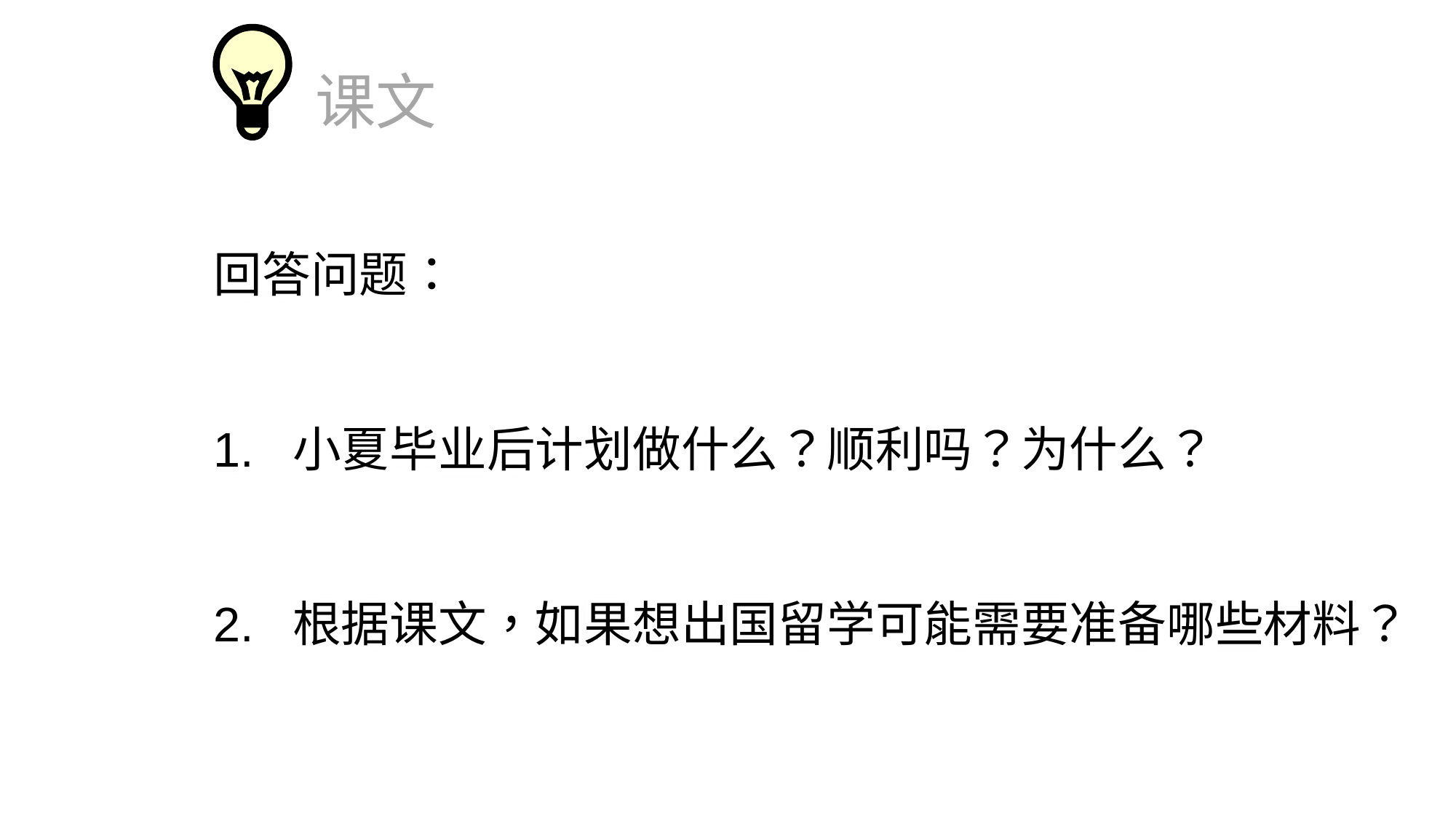

课文
回答问题：

1.  小夏毕业后计划做什么？顺利吗？为什么？

2.  根据课文，如果想出国留学可能需要准备哪些材料？